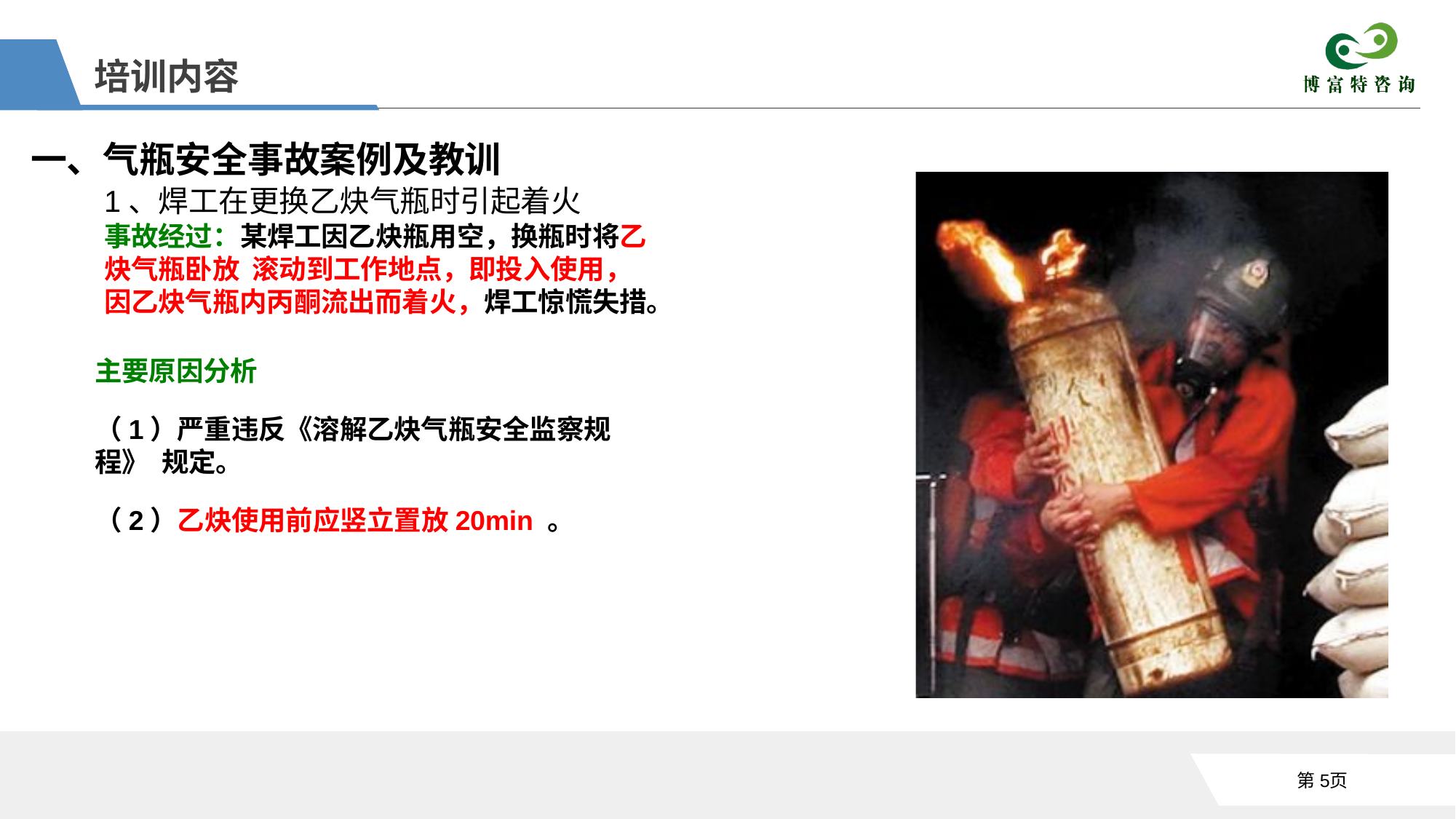

培训内容
一、气瓶安全事故案例及教训
1、焊工在更换乙炔气瓶时引起着火

事故经过：某焊工因乙炔瓶用空，换瓶时将乙炔气瓶卧放  滚动到工作地点，即投入使用，因乙炔气瓶内丙酮流出而着火，焊工惊慌失措。
主要原因分析
（1）严重违反《溶解乙炔气瓶安全监察规程》  规定。
（2）乙炔使用前应竖立置放20min 。